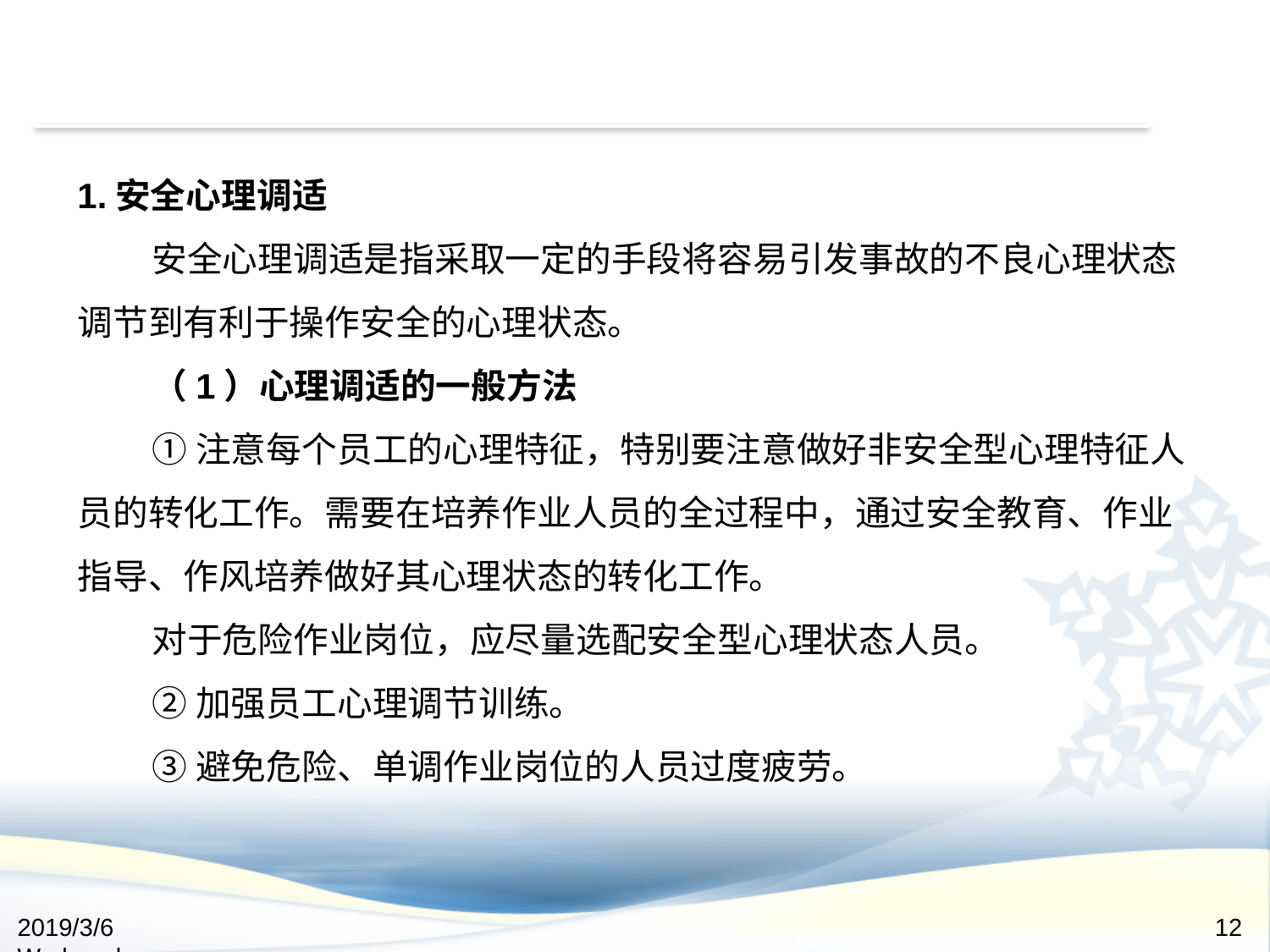

1.安全心理调适
安全心理调适是指采取一定的手段将容易引发事故的不良心理状态调节到有利于操作安全的心理状态。
（1）心理调适的一般方法
①注意每个员工的心理特征，特别要注意做好非安全型心理特征人员的转化工作。需要在培养作业人员的全过程中，通过安全教育、作业指导、作风培养做好其心理状态的转化工作。
对于危险作业岗位，应尽量选配安全型心理状态人员。
②加强员工心理调节训练。
③避免危险、单调作业岗位的人员过度疲劳。